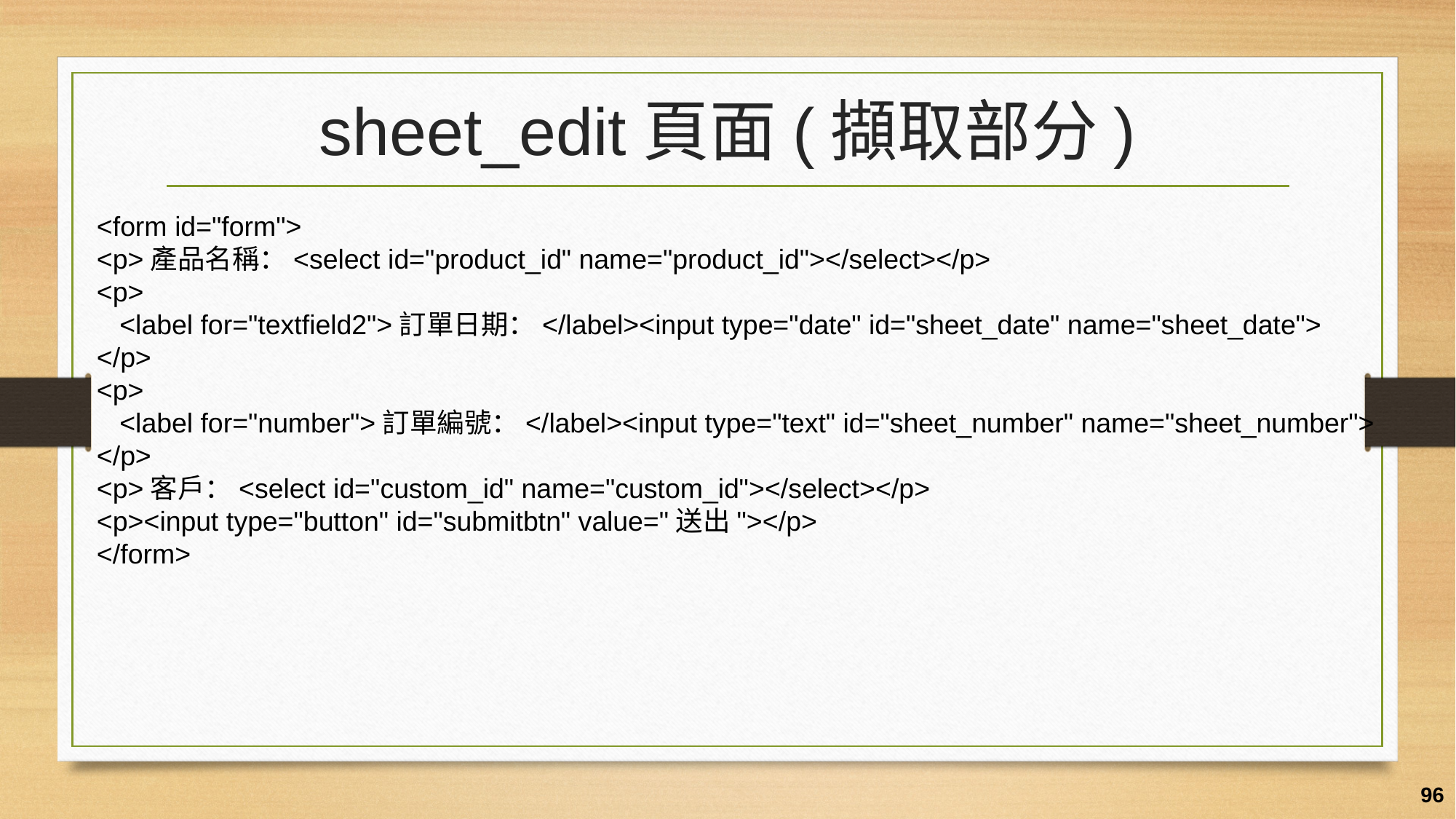

# sheet_edit頁面(擷取部分)
<form id="form">
<p>產品名稱：<select id="product_id" name="product_id"></select></p>
<p>
   <label for="textfield2">訂單日期：</label><input type="date" id="sheet_date" name="sheet_date">
</p>
<p>
   <label for="number">訂單編號：</label><input type="text" id="sheet_number" name="sheet_number">
</p>
<p>客戶：<select id="custom_id" name="custom_id"></select></p>
<p><input type="button" id="submitbtn" value="送出"></p>
</form>
96